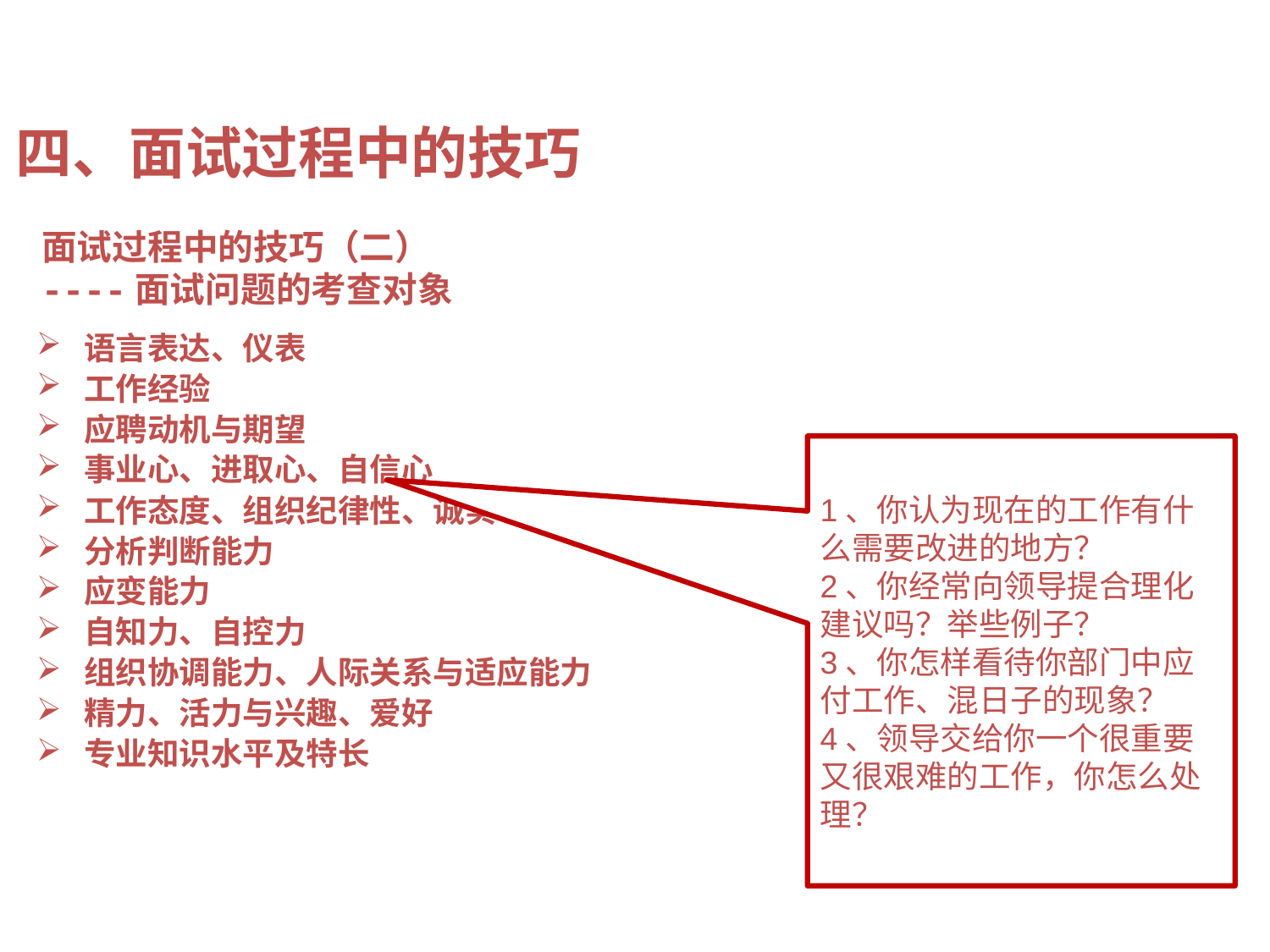

四、面试过程中的技巧
面试过程中的技巧（二）
----面试问题的考查对象
语言表达、仪表
工作经验
应聘动机与期望
事业心、进取心、自信心
工作态度、组织纪律性、诚实可靠性
分析判断能力
应变能力
自知力、自控力
组织协调能力、人际关系与适应能力
精力、活力与兴趣、爱好
专业知识水平及特长

1、你认为现在的工作有什么需要改进的地方？
2、你经常向领导提合理化建议吗？举些例子？
3、你怎样看待你部门中应付工作、混日子的现象？
4、领导交给你一个很重要又很艰难的工作，你怎么处理？